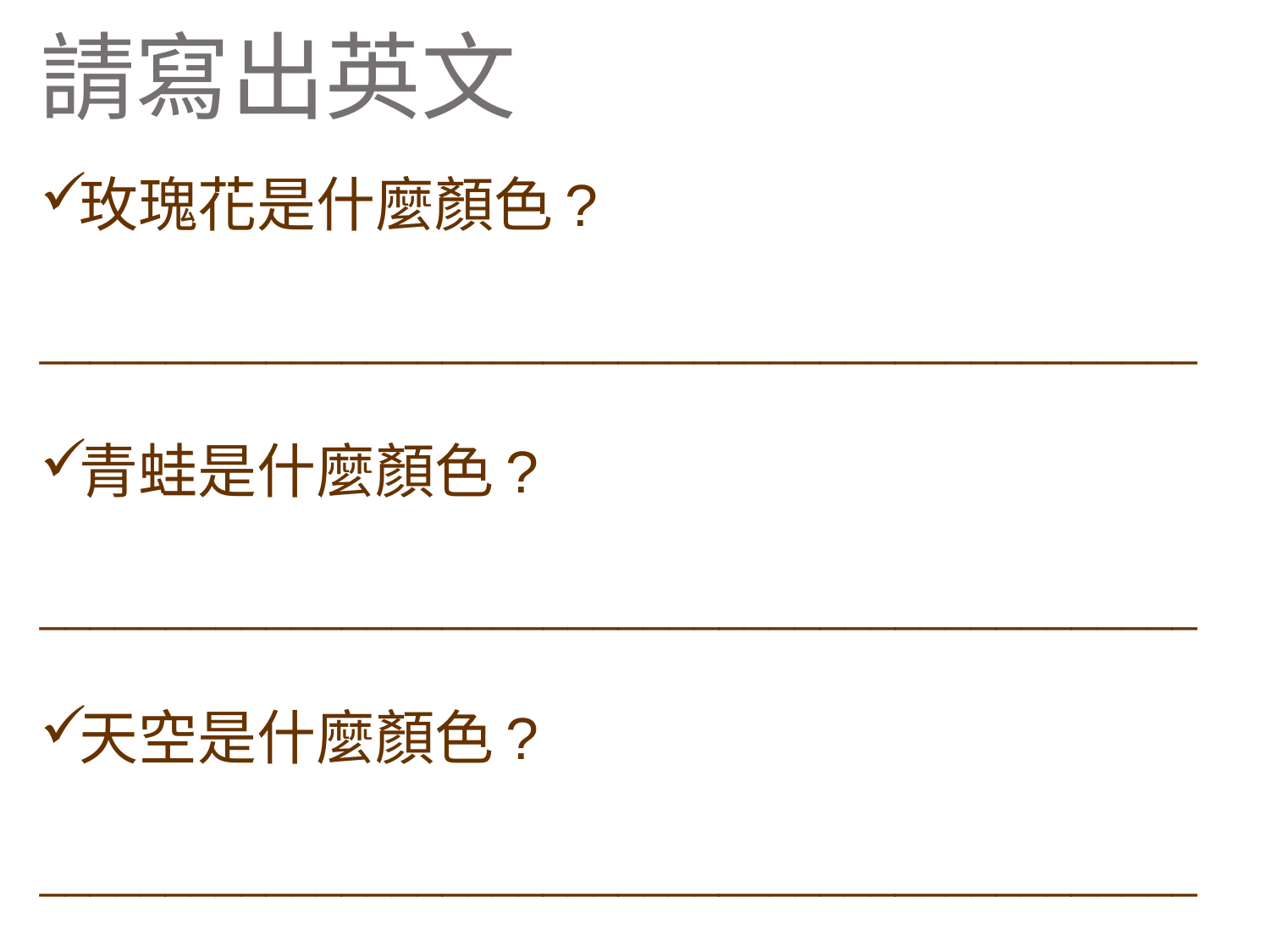

# 請寫出英文
玫瑰花是什麼顏色?

______________________________________________

青蛙是什麼顏色?

______________________________________________

天空是什麼顏色?

______________________________________________